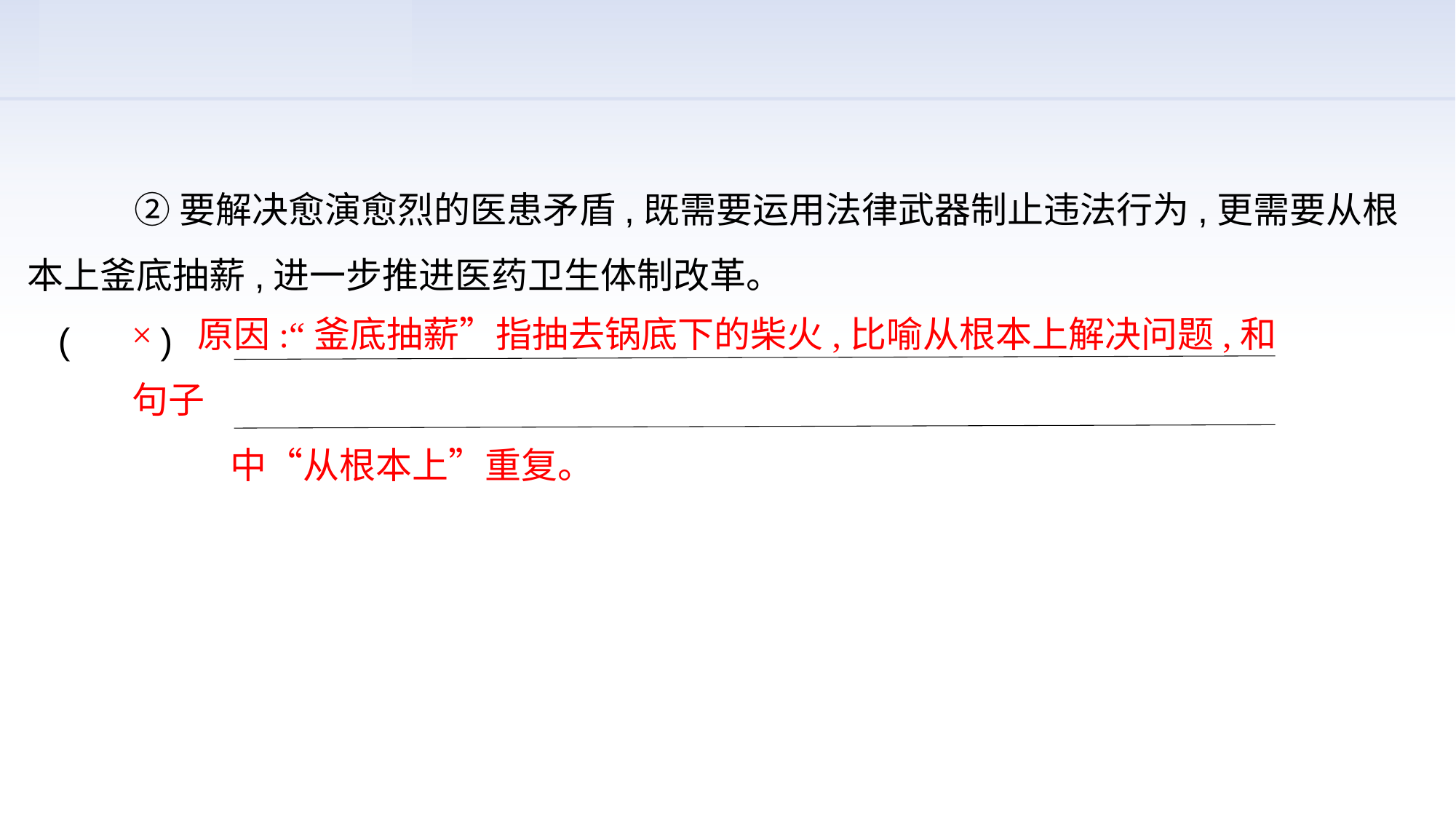

②要解决愈演愈烈的医患矛盾,既需要运用法律武器制止违法行为,更需要从根本上釜底抽薪,进一步推进医药卫生体制改革。
   (　　)
×　原因:“釜底抽薪”指抽去锅底下的柴火,比喻从根本上解决问题,和句子
           中“从根本上”重复。